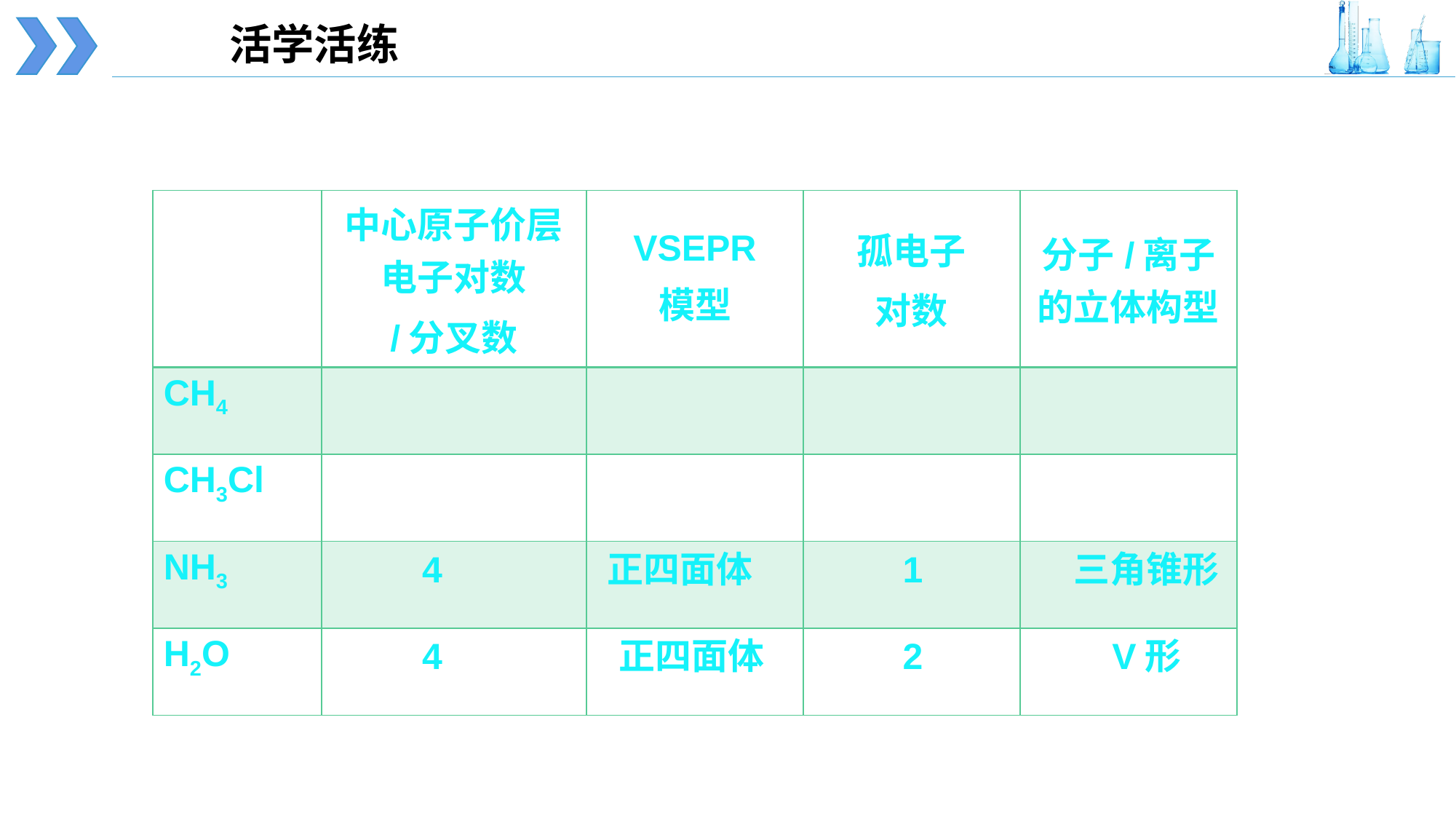

活学活练
|  | 中心原子价层电子对数 /分叉数 | VSEPR 模型 | 孤电子 对数 | 分子/离子的立体构型 |
| --- | --- | --- | --- | --- |
| CH4 |  |  |  |  |
| CH3Cl |  |  |  |  |
| NH3 |  |  |  |  |
| H2O |  |  |  |  |
4
正四面体
1
三角锥形
4
正四面体
2
V形